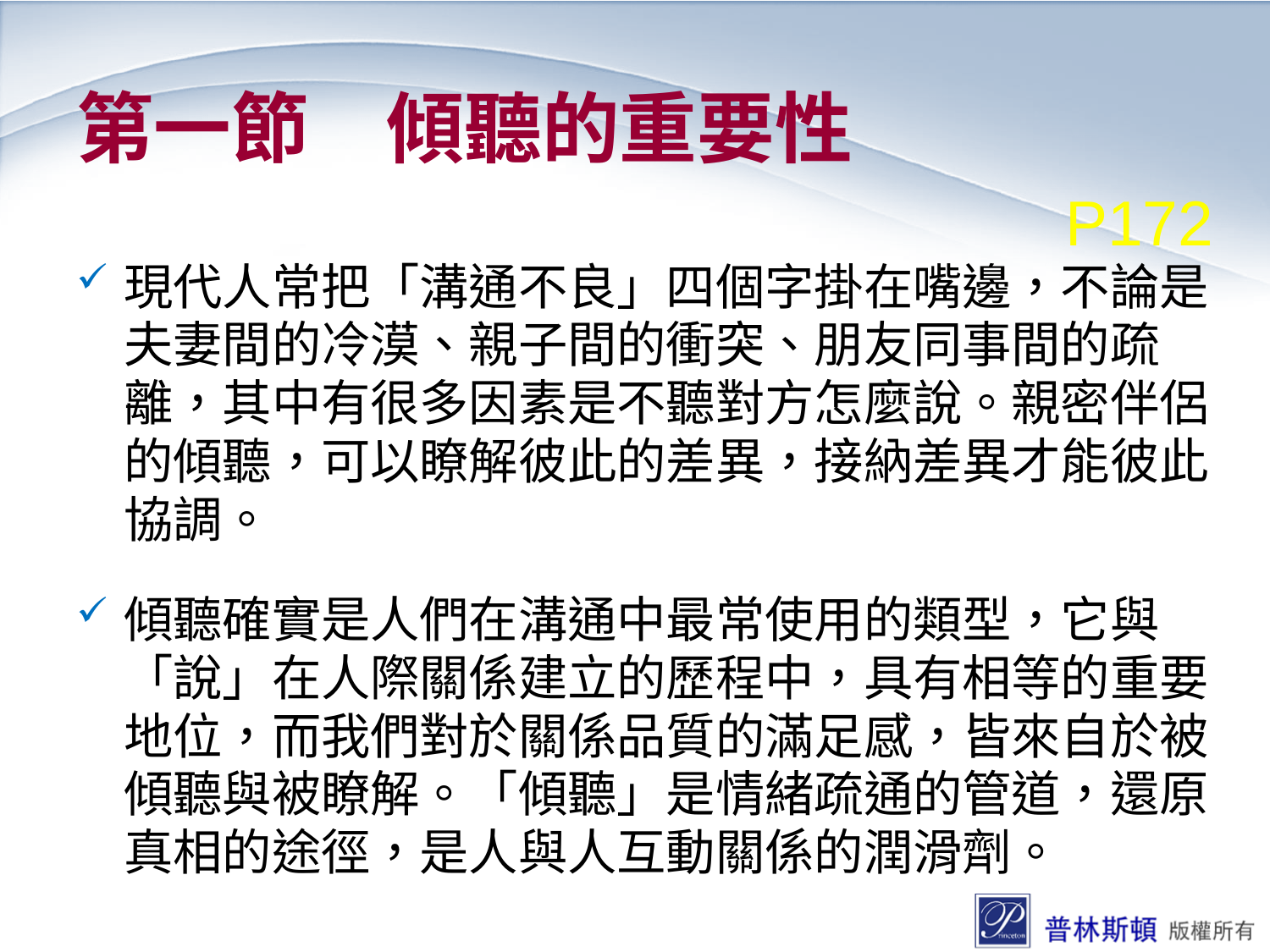

# 第一節　傾聽的重要性
P172
現代人常把「溝通不良」四個字掛在嘴邊，不論是夫妻間的冷漠、親子間的衝突、朋友同事間的疏離，其中有很多因素是不聽對方怎麼說。親密伴侶的傾聽，可以瞭解彼此的差異，接納差異才能彼此協調。
傾聽確實是人們在溝通中最常使用的類型，它與「說」在人際關係建立的歷程中，具有相等的重要地位，而我們對於關係品質的滿足感，皆來自於被傾聽與被瞭解。「傾聽」是情緒疏通的管道，還原真相的途徑，是人與人互動關係的潤滑劑。